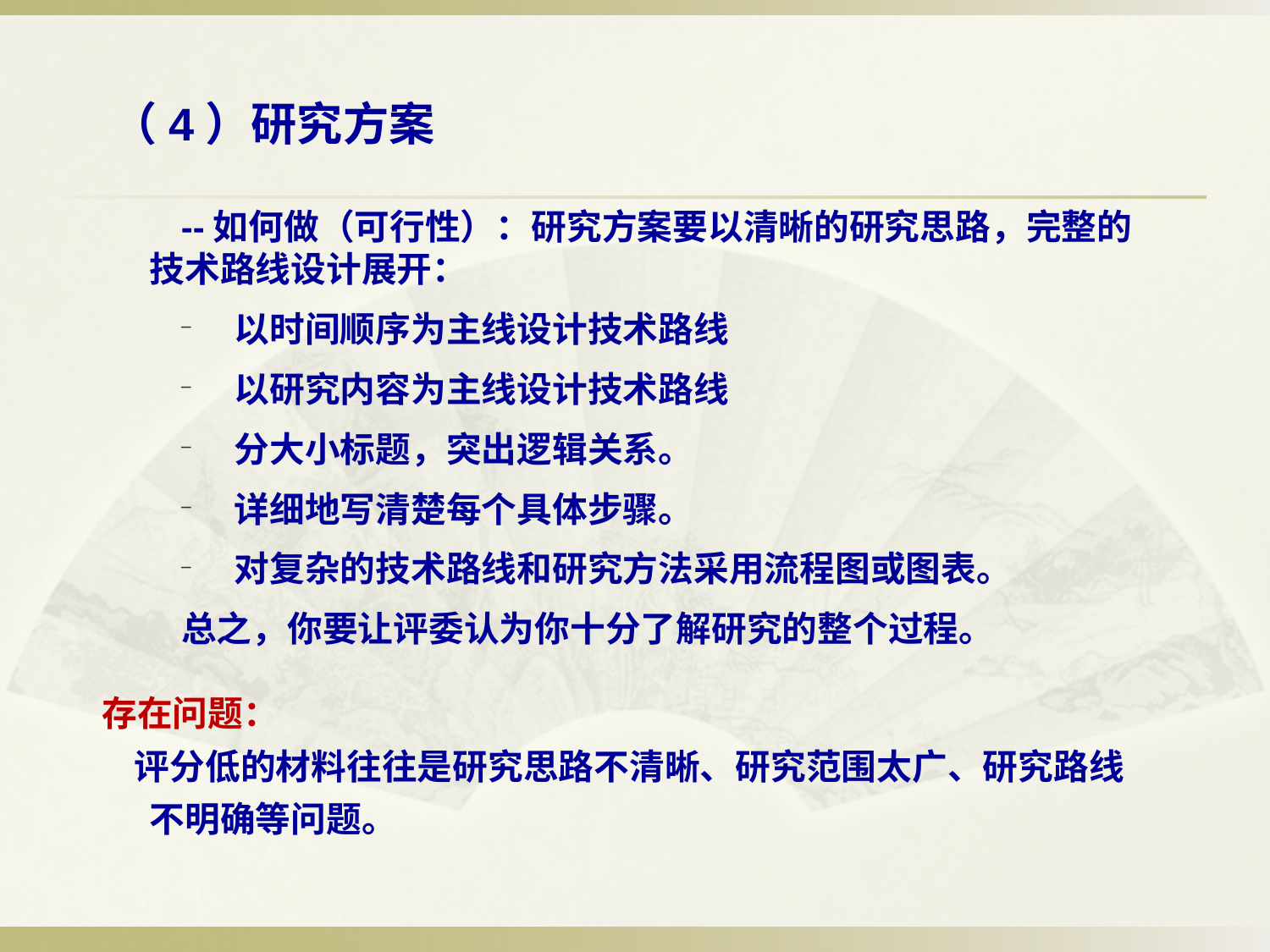

（4）研究方案
　　--如何做（可行性）：研究方案要以清晰的研究思路，完整的技术路线设计展开：
以时间顺序为主线设计技术路线
以研究内容为主线设计技术路线
分大小标题，突出逻辑关系。
详细地写清楚每个具体步骤。
对复杂的技术路线和研究方法采用流程图或图表。
总之，你要让评委认为你十分了解研究的整个过程。

存在问题：
   评分低的材料往往是研究思路不清晰、研究范围太广、研究路线不明确等问题。